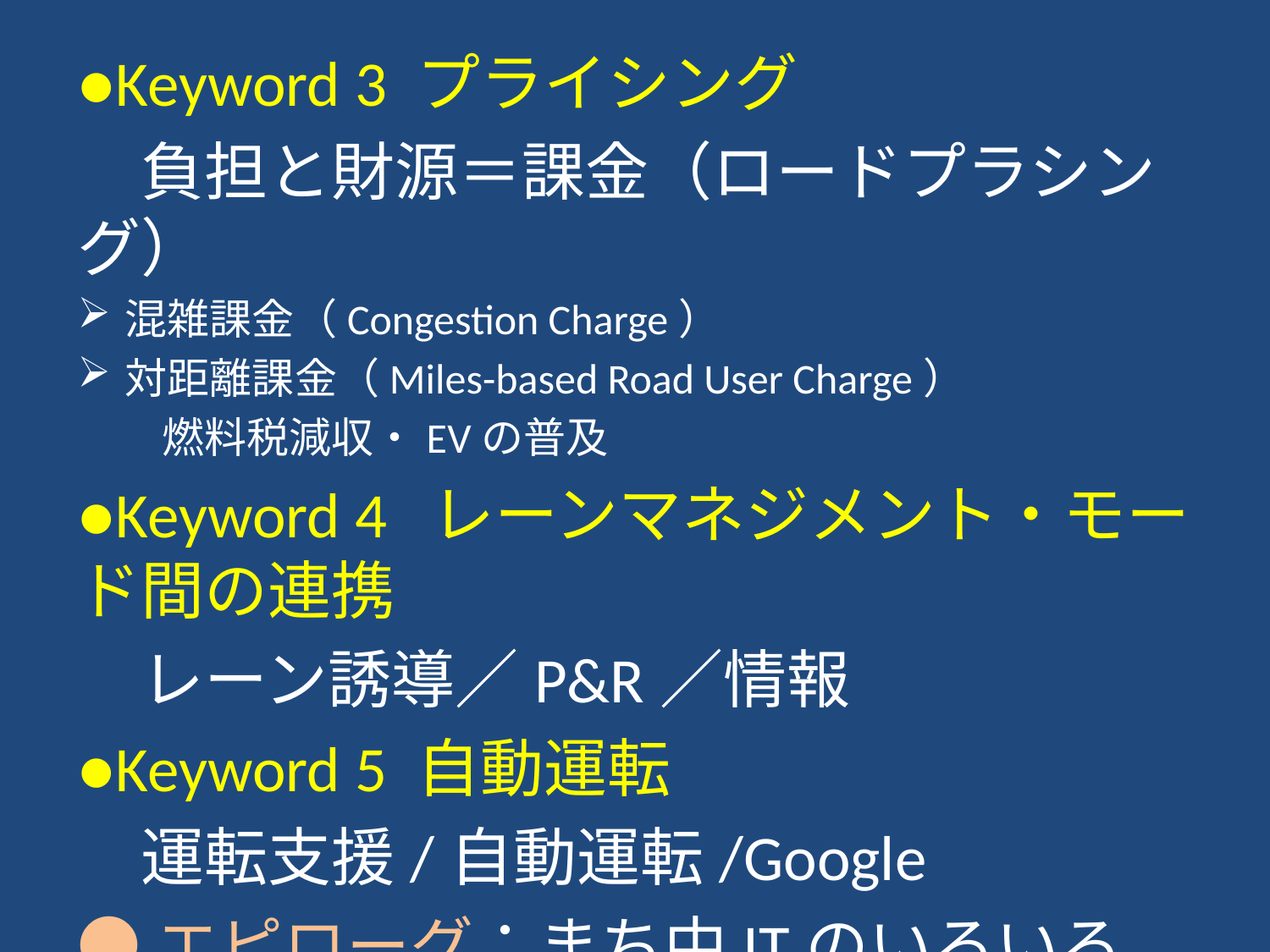

●Keyword 3 プライシング
　負担と財源＝課金（ロードプラシング）
混雑課金（Congestion Charge）
対距離課金（Miles-based Road User Charge）
　　燃料税減収・EVの普及
●Keyword 4  レーンマネジメント・モード間の連携
　レーン誘導／P&R／情報
●Keyword 5 自動運転
　運転支援/自動運転/Google
●エピローグ：まち中ITのいろいろ